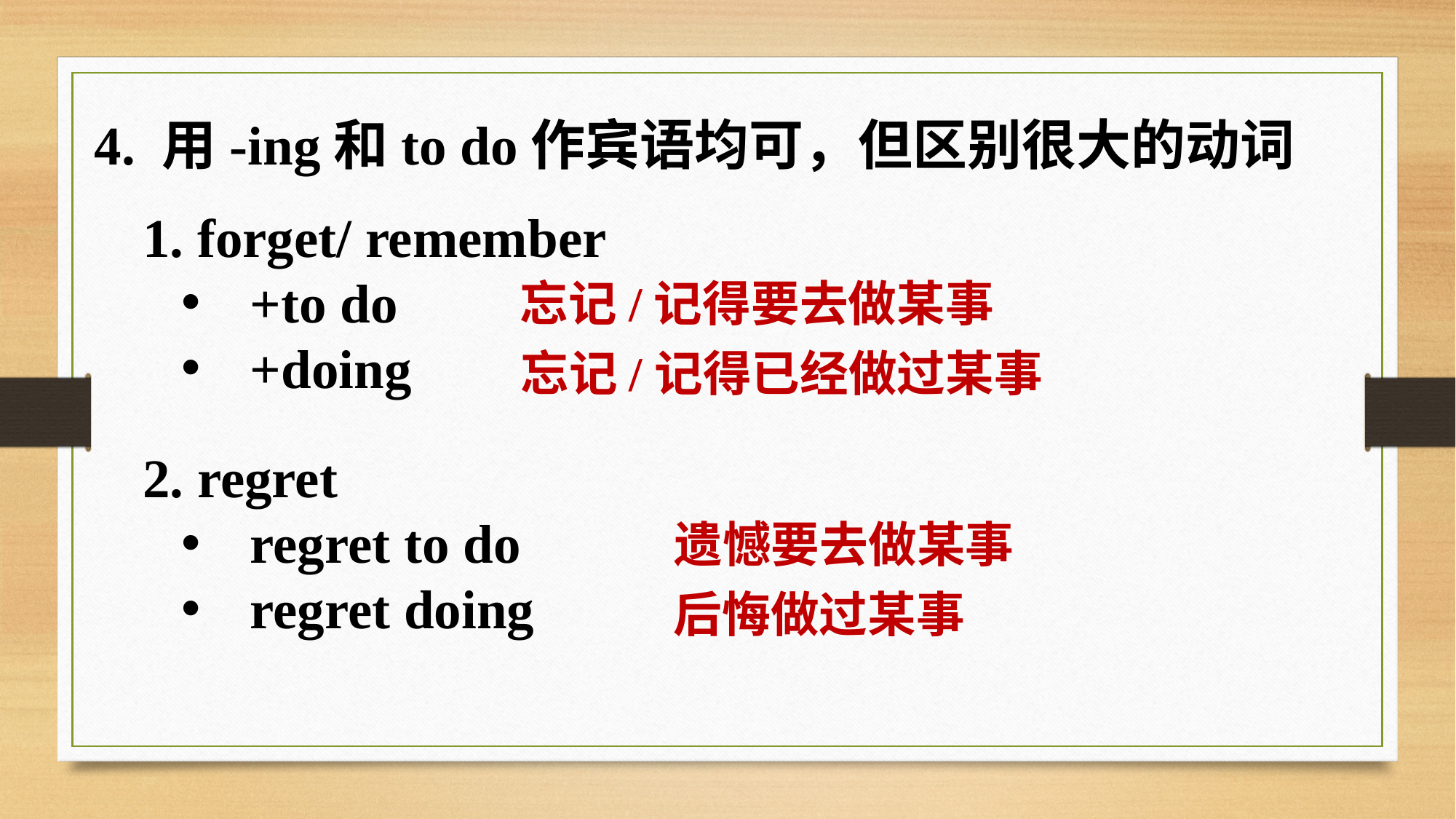

4. 用-ing和to do作宾语均可，但区别很大的动词
1. forget/ remember
+to do
+doing
忘记/记得要去做某事
忘记/记得已经做过某事
2. regret
regret to do
regret doing
遗憾要去做某事
后悔做过某事